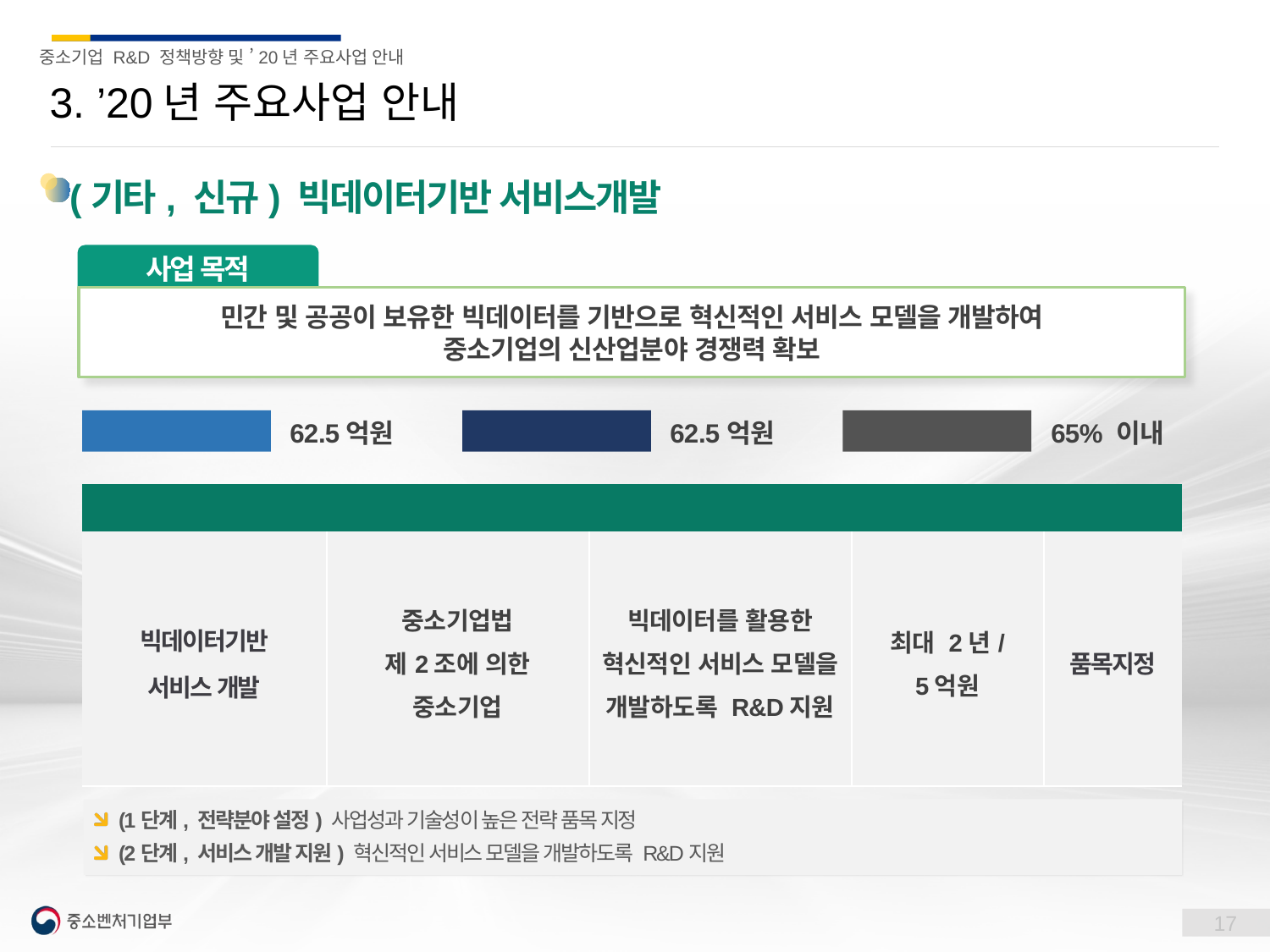

3. ’20년 주요사업 안내
(기타, 신규) 빅데이터기반 서비스개발

사업 목적
민간 및 공공이 보유한 빅데이터를 기반으로 혁신적인 서비스 모델을 개발하여
중소기업의 신산업분야 경쟁력 확보
62.5억원
62.5억원
65% 이내
총 예산
20년 신규 예산
정부출연금
| 내역사업명 | 지원 대상 | 지원 내용 | 지원 한도 | 비 고 |
| --- | --- | --- | --- | --- |
| 빅데이터기반 서비스 개발 | 중소기업법 제2조에 의한 중소기업 | 빅데이터를 활용한 혁신적인 서비스 모델을 개발하도록 R&D지원 | 최대 2년/ 5억원 | 품목지정 |
(1단계, 전략분야 설정) 사업성과 기술성이 높은 전략 품목 지정
(2단계, 서비스 개발 지원) 혁신적인 서비스 모델을 개발하도록 R&D지원
17